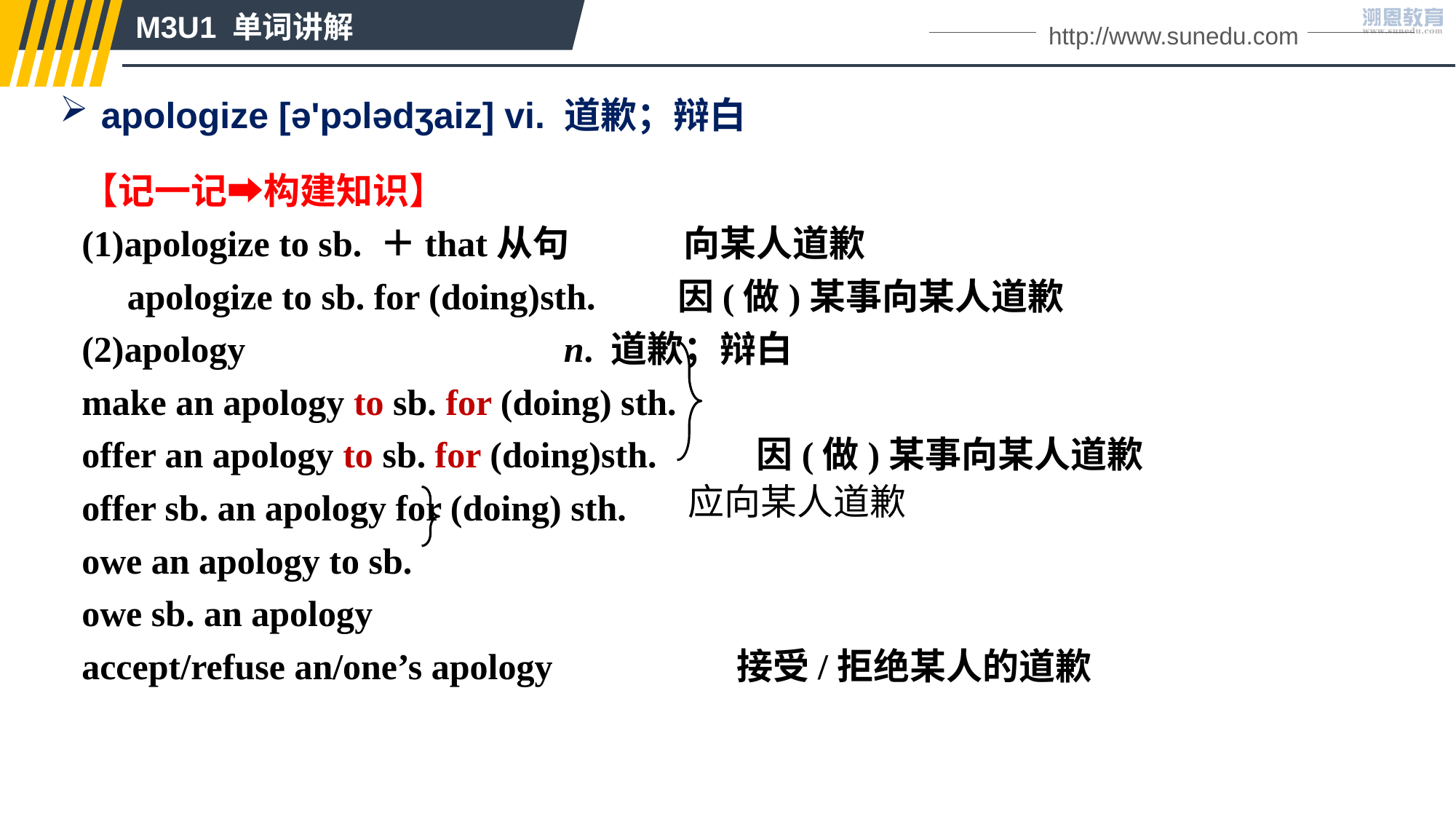

M3U1 单词讲解
http://www.sunedu.com
apologize [ə'pɔlədʒaiz] vi. 道歉；辩白
【记一记➡构建知识】
(1)apologize to sb. ＋that从句              向某人道歉
     apologize to sb. for (doing)sth.        因(做)某事向某人道歉
(2)apology			     n. 道歉；辩白
make an apology to sb. for (doing) sth.
offer an apology to sb. for (doing)sth.          因(做)某事向某人道歉
offer sb. an apology for (doing) sth.
owe an apology to sb.
owe sb. an apology
accept/refuse an/one’s apology		接受/拒绝某人的道歉

应向某人道歉